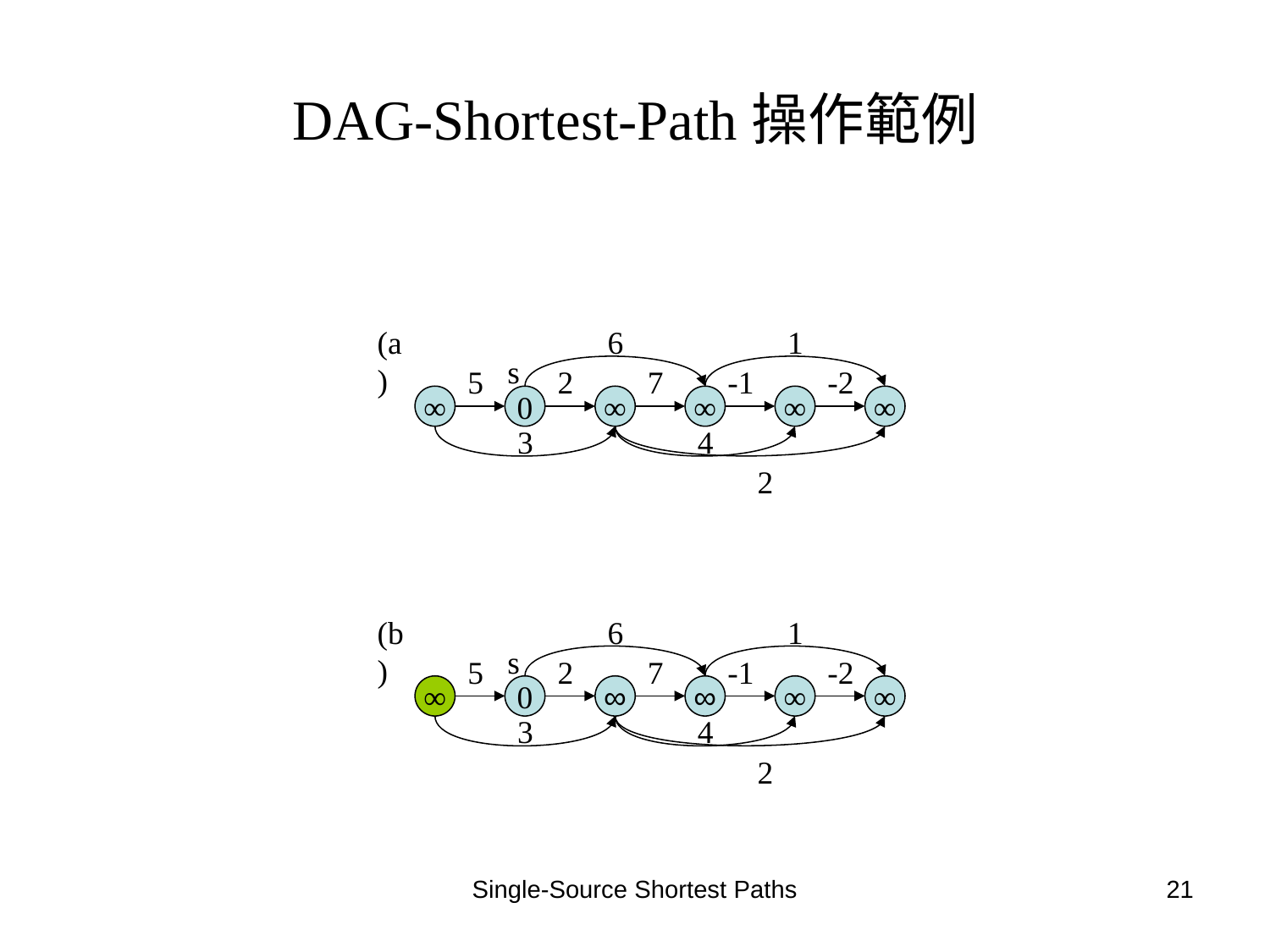

# DAG-Shortest-Path操作範例
(a)
6
1
s
5
2
7
-1
-2
∞
0
∞
∞
∞
∞
3
4
2
(b)
6
1
s
5
2
7
-1
-2
∞
0
∞
∞
∞
∞
3
4
2
Single-Source Shortest Paths
21